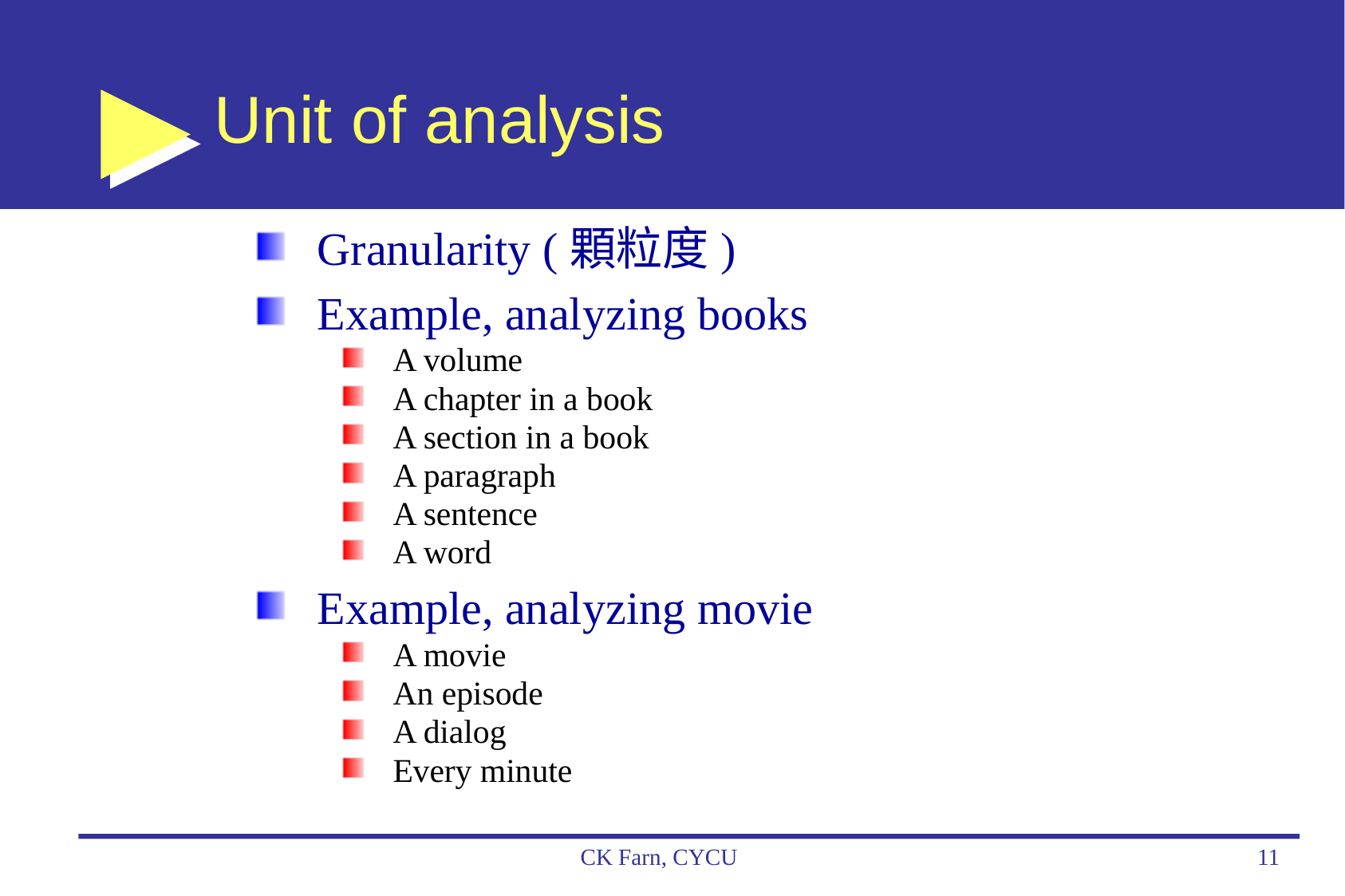

# Unit of analysis
Granularity (顆粒度)
Example, analyzing books
A volume
A chapter in a book
A section in a book
A paragraph
A sentence
A word
Example, analyzing movie
A movie
An episode
A dialog
Every minute
CK Farn, CYCU
11